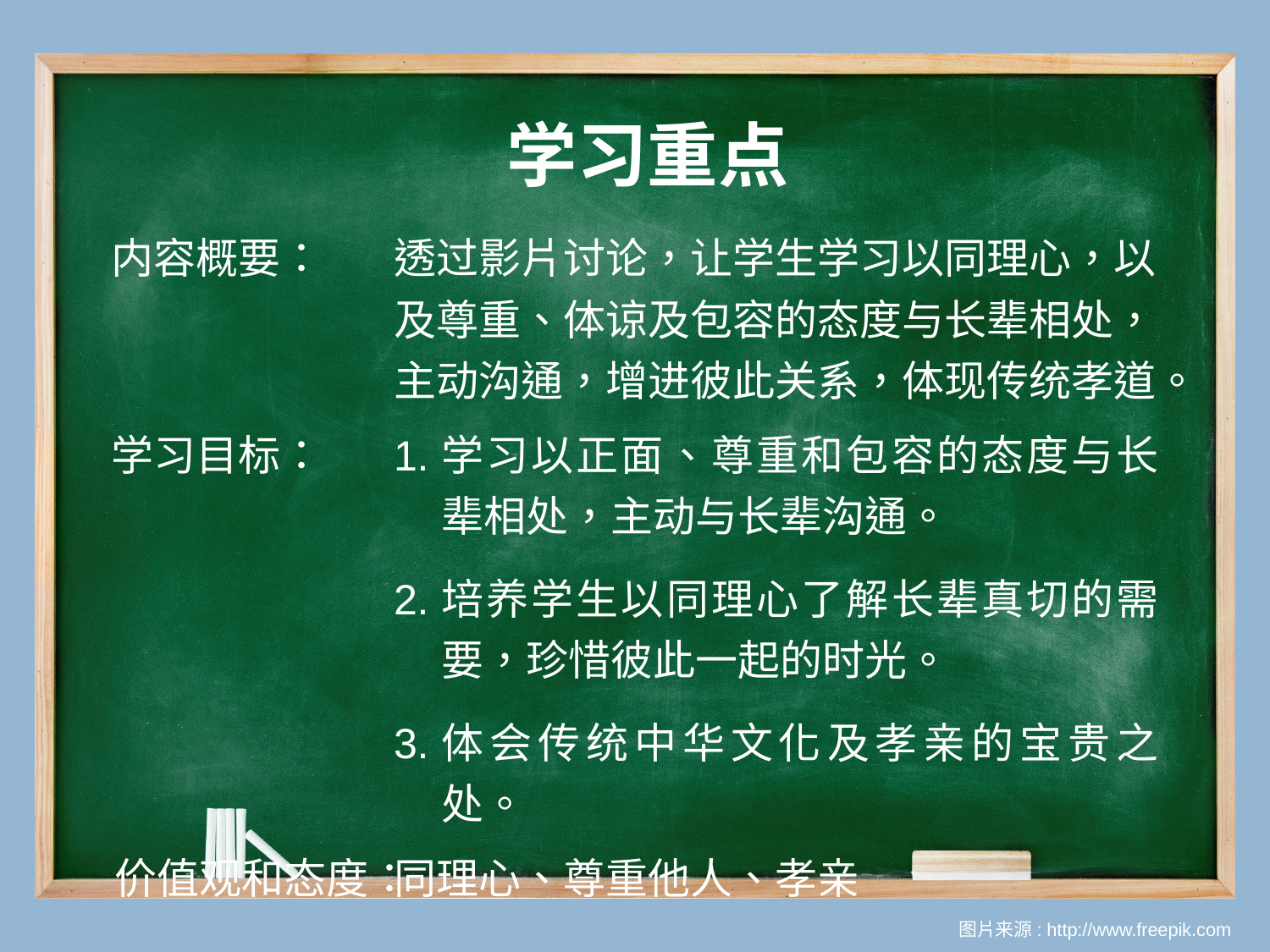

学习重点
| 内容概要： | 透过影片讨论，让学生学习以同理心，以及尊重、体谅及包容的态度与长辈相处，主动沟通，增进彼此关系，体现传统孝道。 |
| --- | --- |
| 学习目标： | 学习以正面、尊重和包容的态度与长辈相处，主动与长辈沟通。 培养学生以同理心了解长辈真切的需要，珍惜彼此一起的时光。 体会传统中华文化及孝亲的宝贵之处。 |
| 价值观和态度： | 同理心、尊重他人、孝亲 |
图片来源: http://www.freepik.com